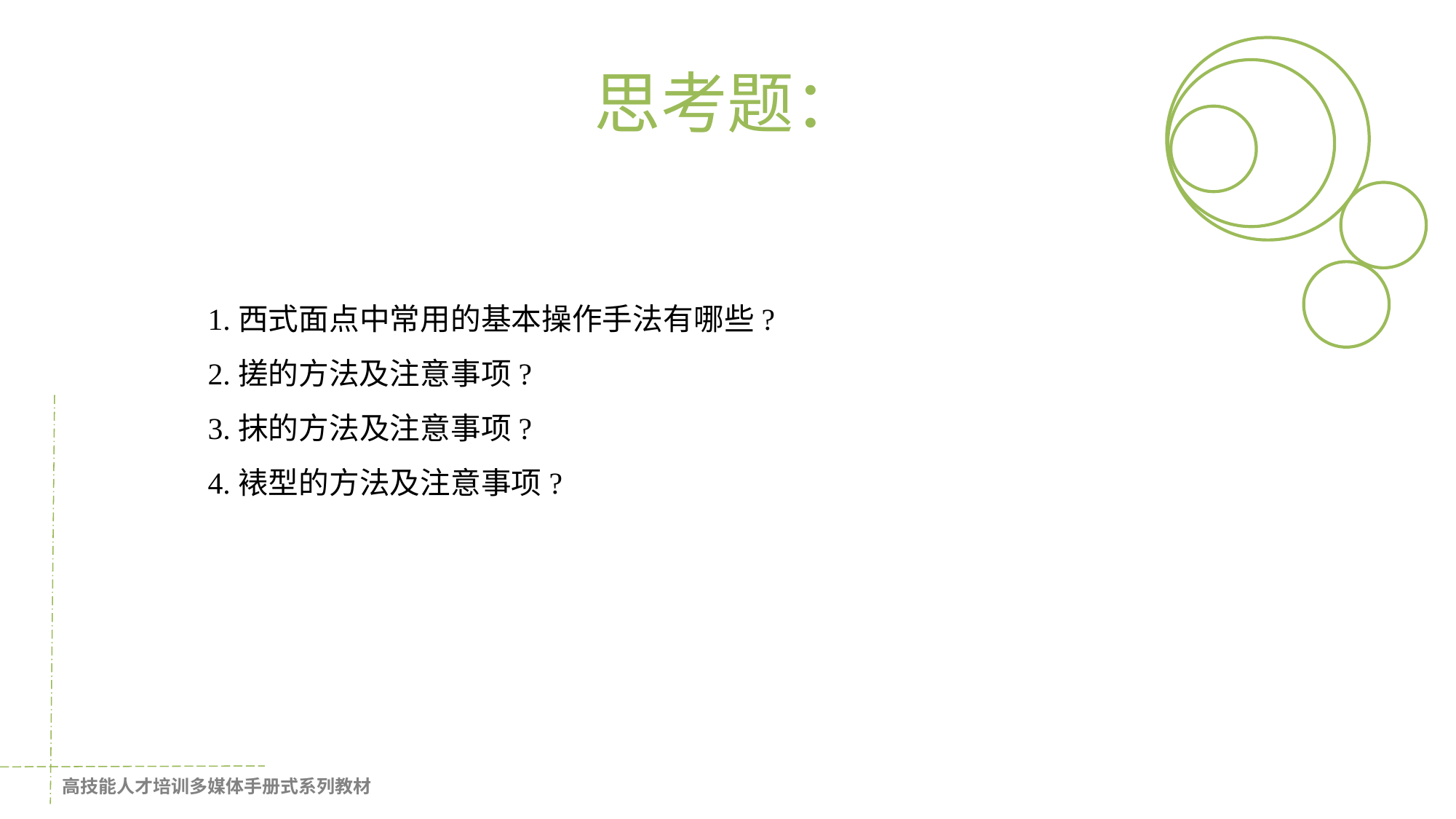

# 思考题：
D
D
D
D
D

1.西式面点中常用的基本操作手法有哪些?
2.搓的方法及注意事项?
3.抹的方法及注意事项?
4.裱型的方法及注意事项?